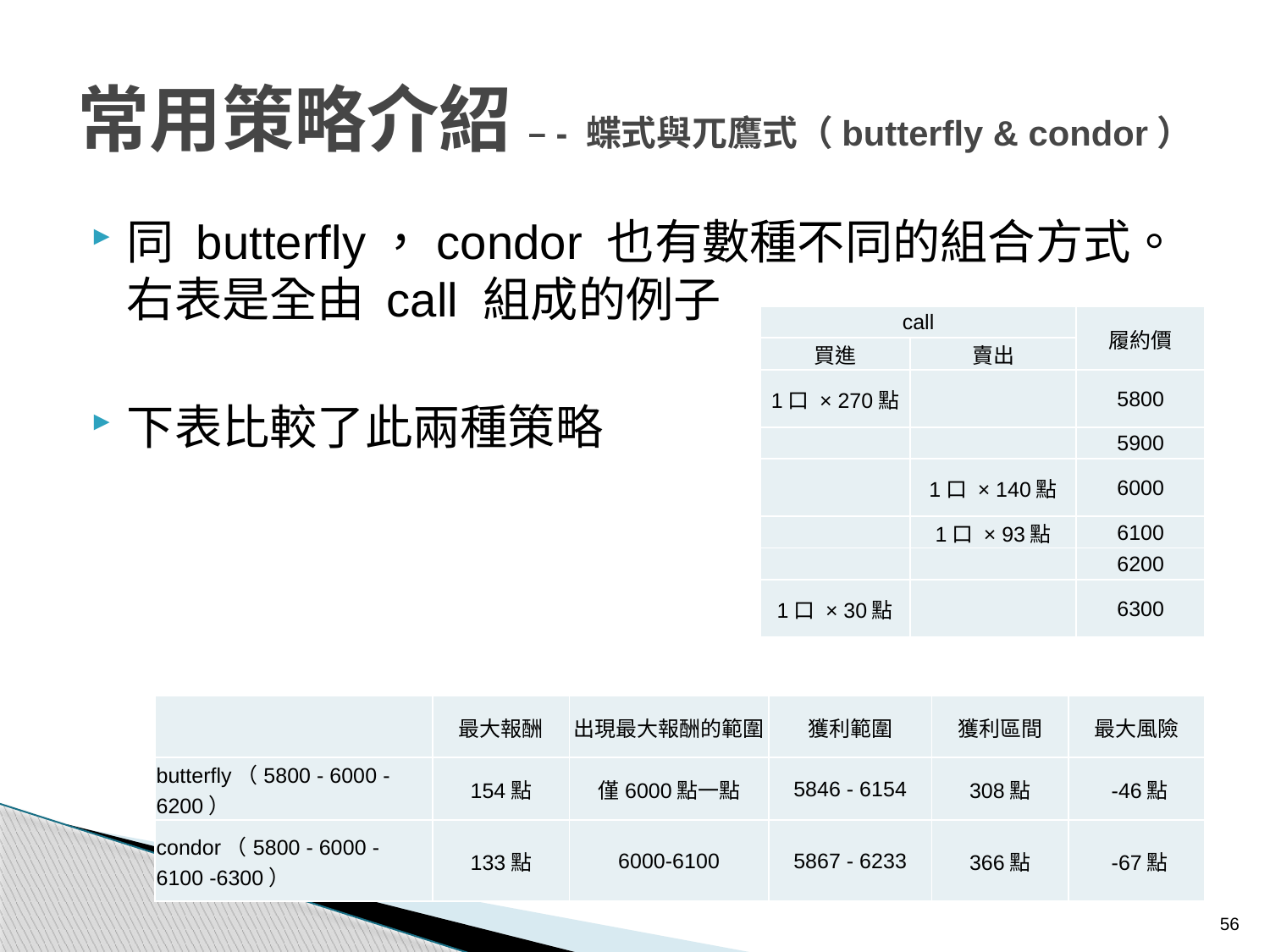

常用策略介紹 –- 蝶式與兀鷹式（butterfly & condor）
同 butterfly，condor 也有數種不同的組合方式。右表是全由 call 組成的例子

下表比較了此兩種策略
| call |  | 履約價 |
| --- | --- | --- |
| 買進 | 賣出 |  |
| 1口 × 270點 |  | 5800 |
|  |  | 5900 |
|  | 1口 × 140點 | 6000 |
|  | 1口 × 93點 | 6100 |
|  |  | 6200 |
| 1口 × 30點 |  | 6300 |
|  | 最大報酬 | 出現最大報酬的範圍 | 獲利範圍 | 獲利區間 | 最大風險 |
| --- | --- | --- | --- | --- | --- |
| butterfly（5800 - 6000 - 6200） | 154點 | 僅6000點一點 | 5846 - 6154 | 308點 | -46點 |
| condor（5800 - 6000 - 6100 -6300） | 133點 | 6000-6100 | 5867 - 6233 | 366點 | -67點 |
56